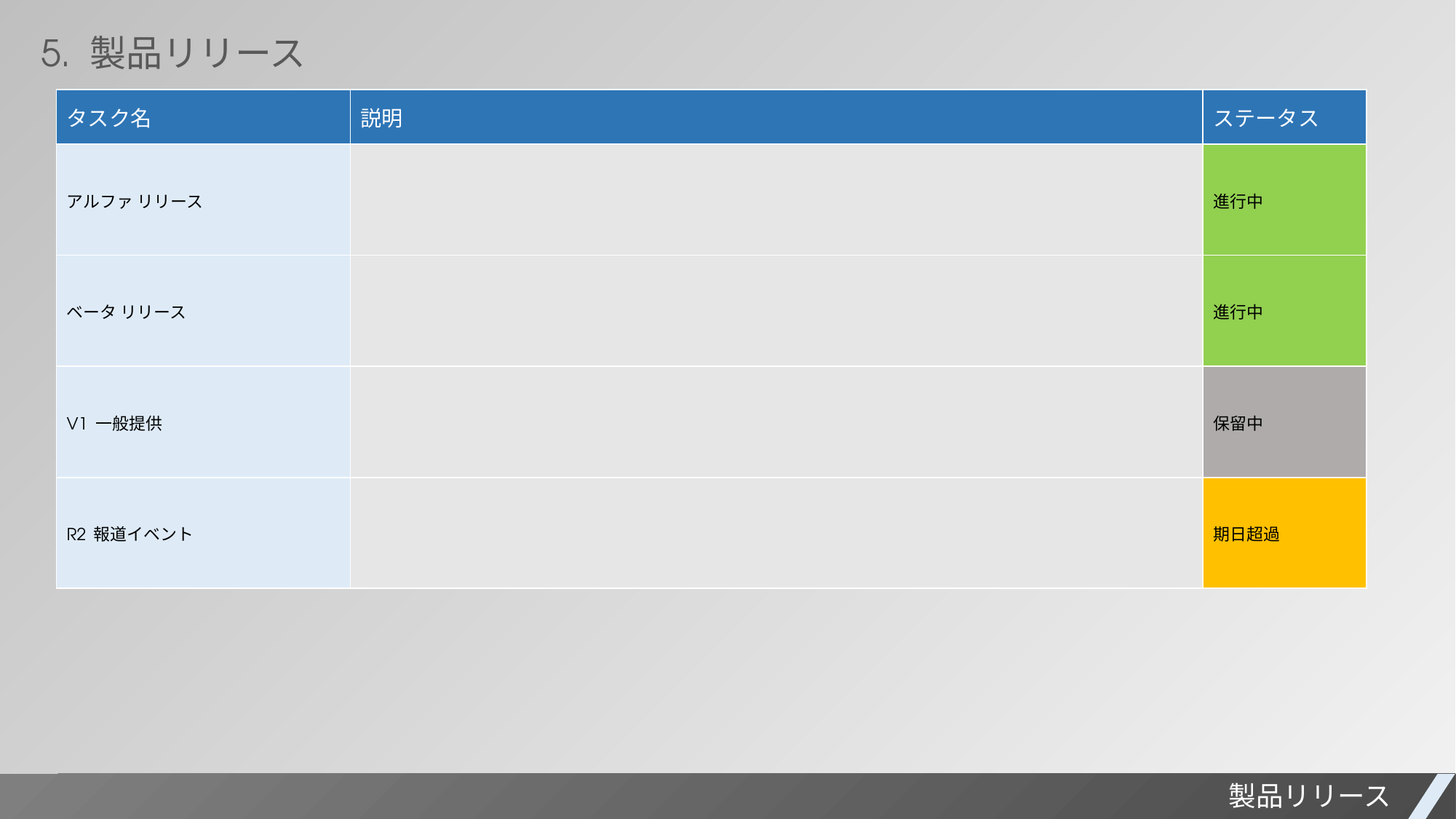

5. 製品リリース
| タスク名 | 説明 | ステータス |
| --- | --- | --- |
| アルファ リリース |  | 進行中 |
| ベータ リリース |  | 進行中 |
| V1 一般提供 |  | 保留中 |
| R2 報道イベント |  | 期日超過 |
製品リリース